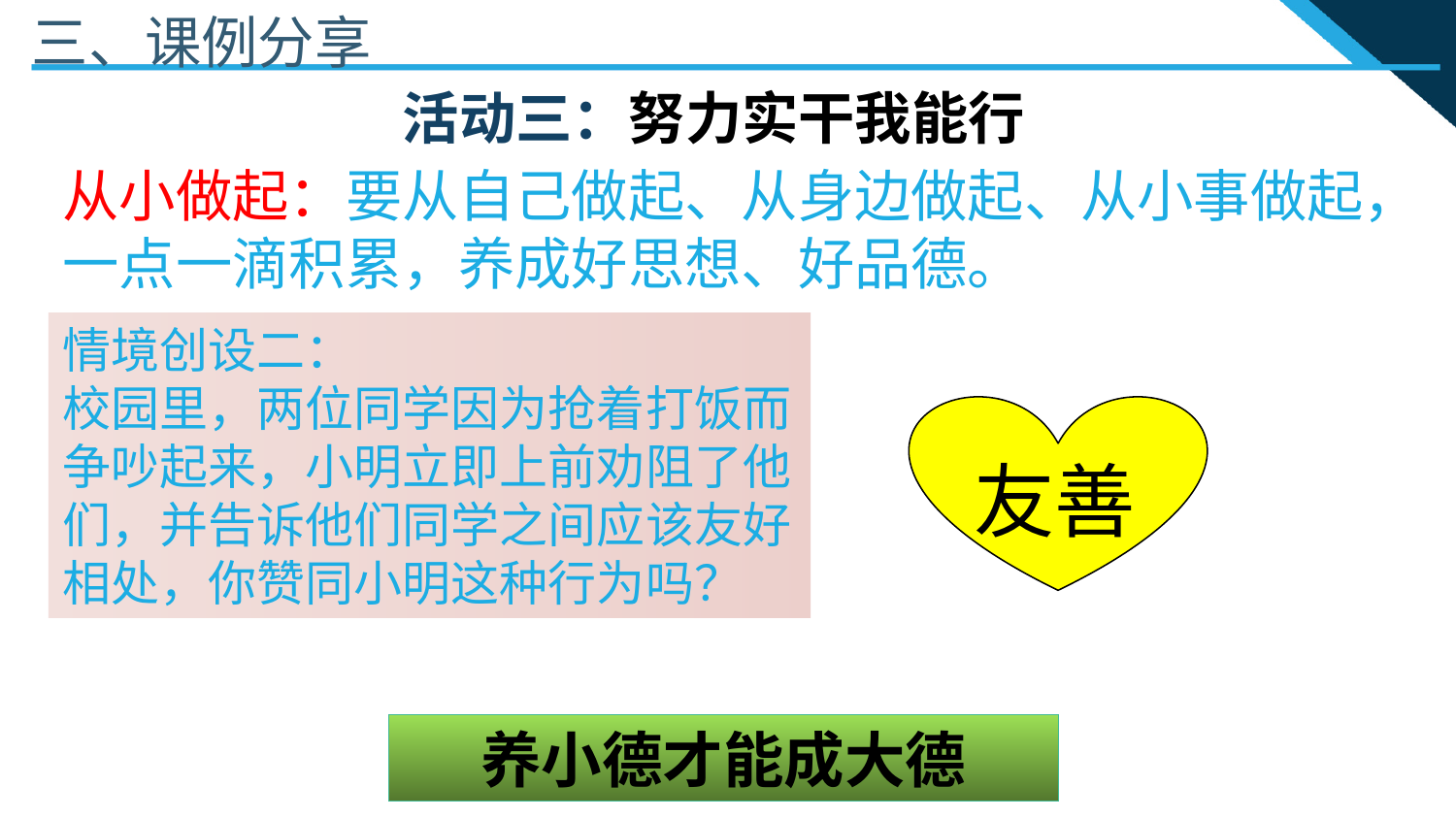

三、课例分享
活动三：努力实干我能行
从小做起：要从自己做起、从身边做起、从小事做起，一点一滴积累，养成好思想、好品德。
情境创设二：
校园里，两位同学因为抢着打饭而争吵起来，小明立即上前劝阻了他们，并告诉他们同学之间应该友好相处，你赞同小明这种行为吗？
友善
养小德才能成大德